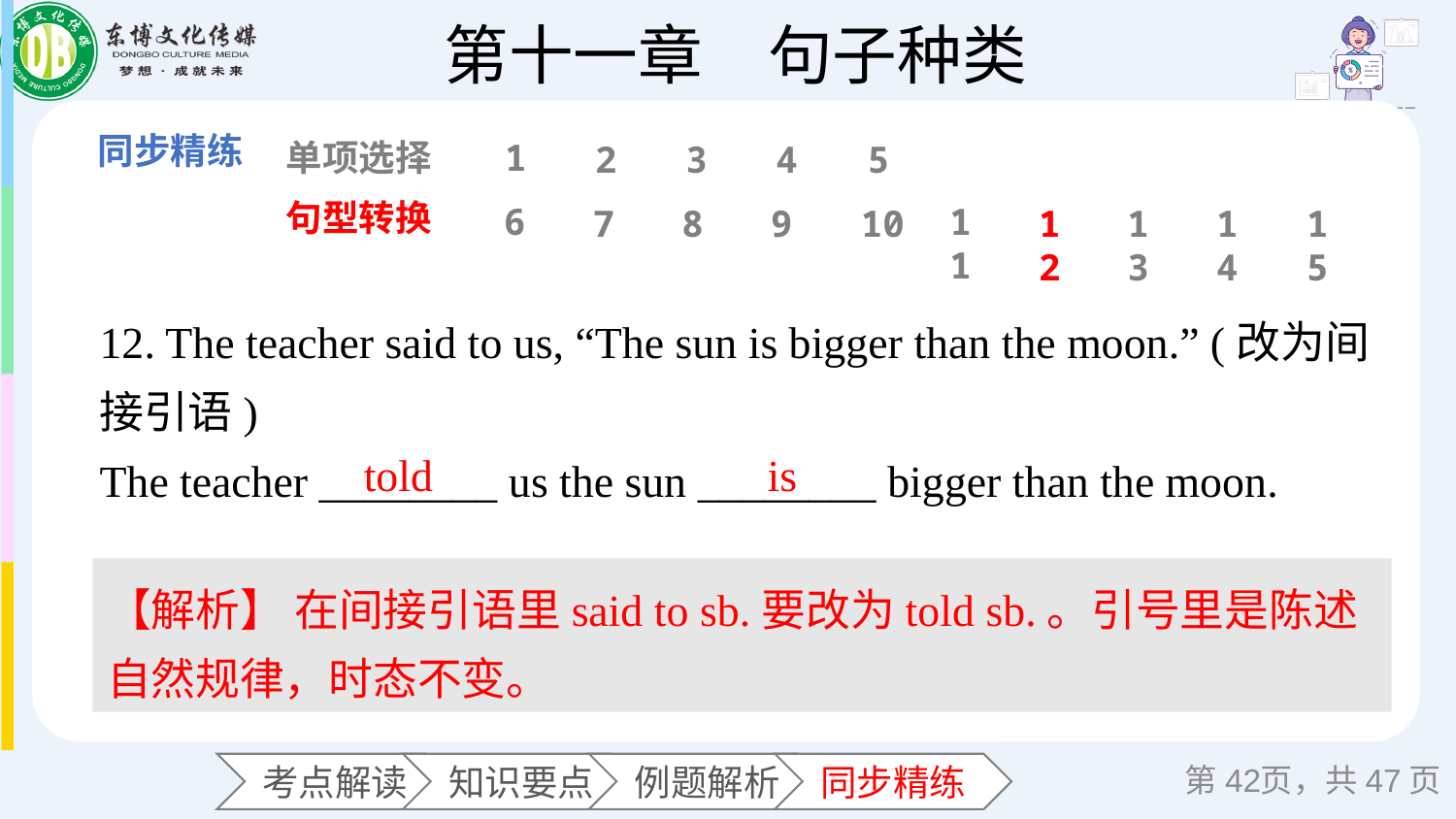

单项选择
1
2
3
4
5
句型转换
6
11
7
8
9
10
12
13
14
15

12. The teacher said to us, “The sun is bigger than the moon.” (改为间接引语)
The teacher ________ us the sun ________ bigger than the moon.
  told
is
【解析】 在间接引语里said to sb.要改为told sb.。引号里是陈述自然规律，时态不变。
第42页，共47页